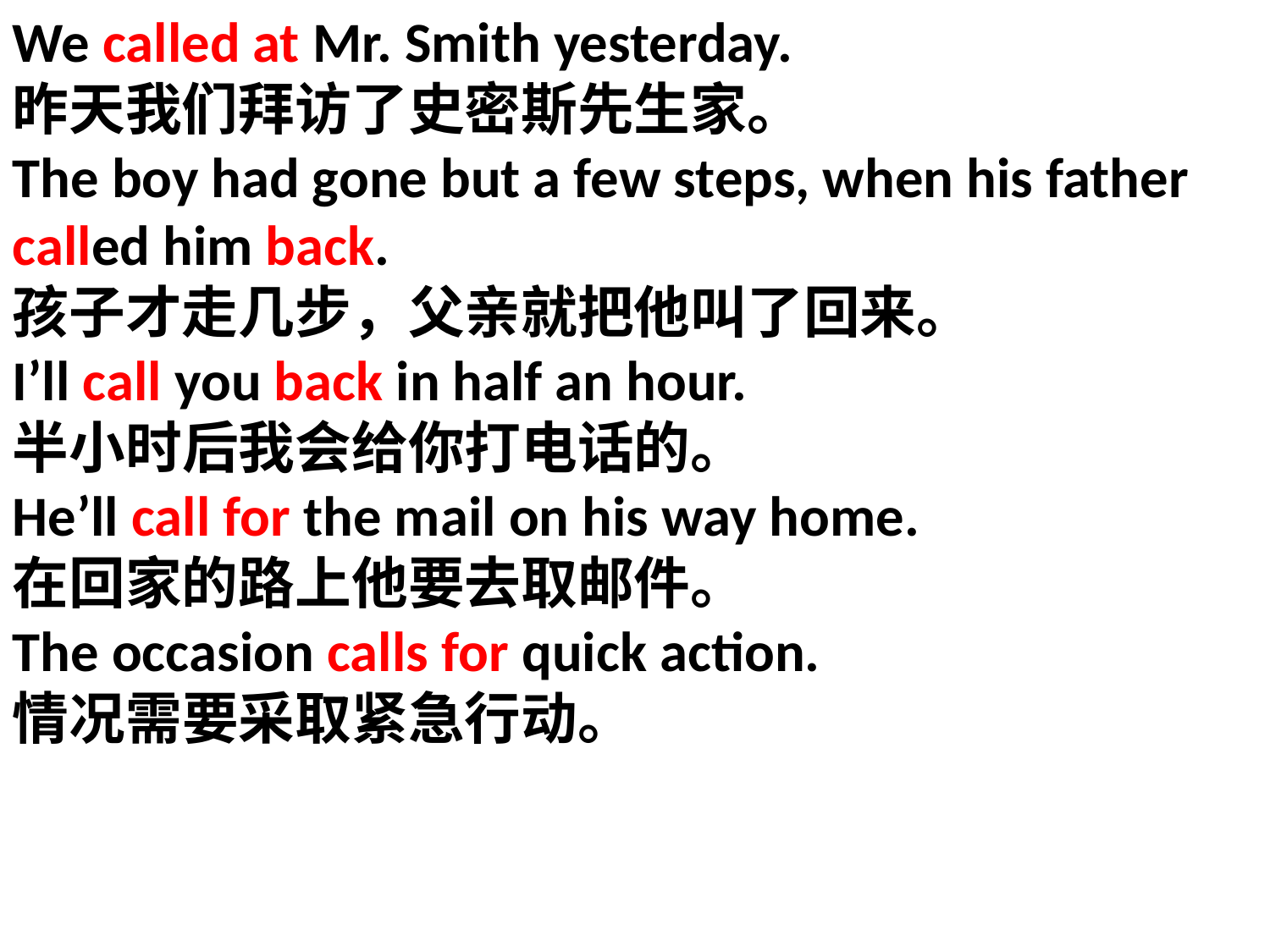

We called at Mr. Smith yesterday.
昨天我们拜访了史密斯先生家。
The boy had gone but a few steps, when his father called him back.
孩子才走几步，父亲就把他叫了回来。
I’ll call you back in half an hour.
半小时后我会给你打电话的。
He’ll call for the mail on his way home.
在回家的路上他要去取邮件。
The occasion calls for quick action.
情况需要采取紧急行动。